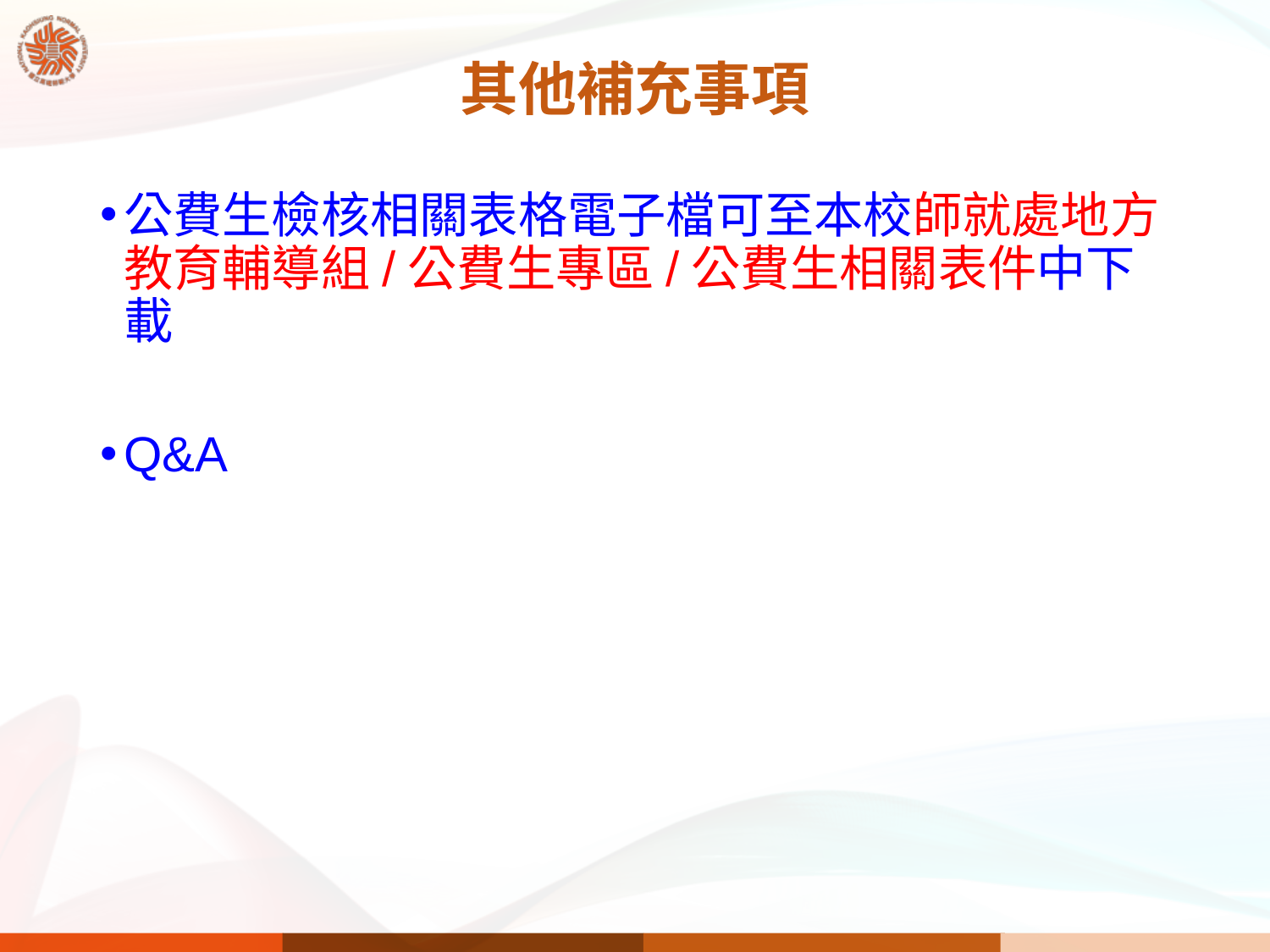

# 其他補充事項
公費生檢核相關表格電子檔可至本校師就處地方教育輔導組/公費生專區/公費生相關表件中下載

Q&A